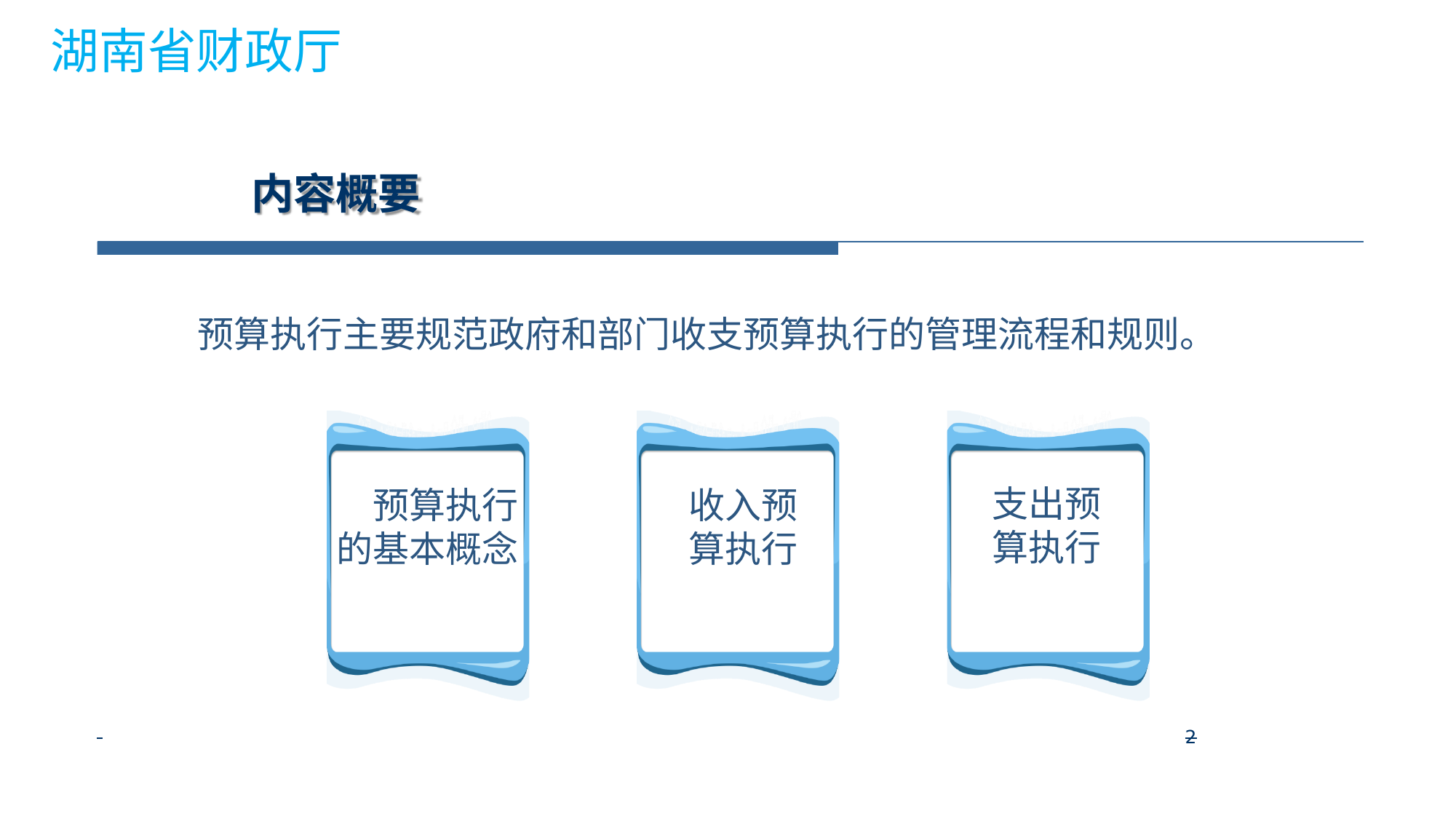

湖南省财政厅

# 内容概要
预算执行主要规范政府和部门收支预算执行的管理流程和规则。

支出预算执行
收入预算执行
预算执行的基本概念
 	2